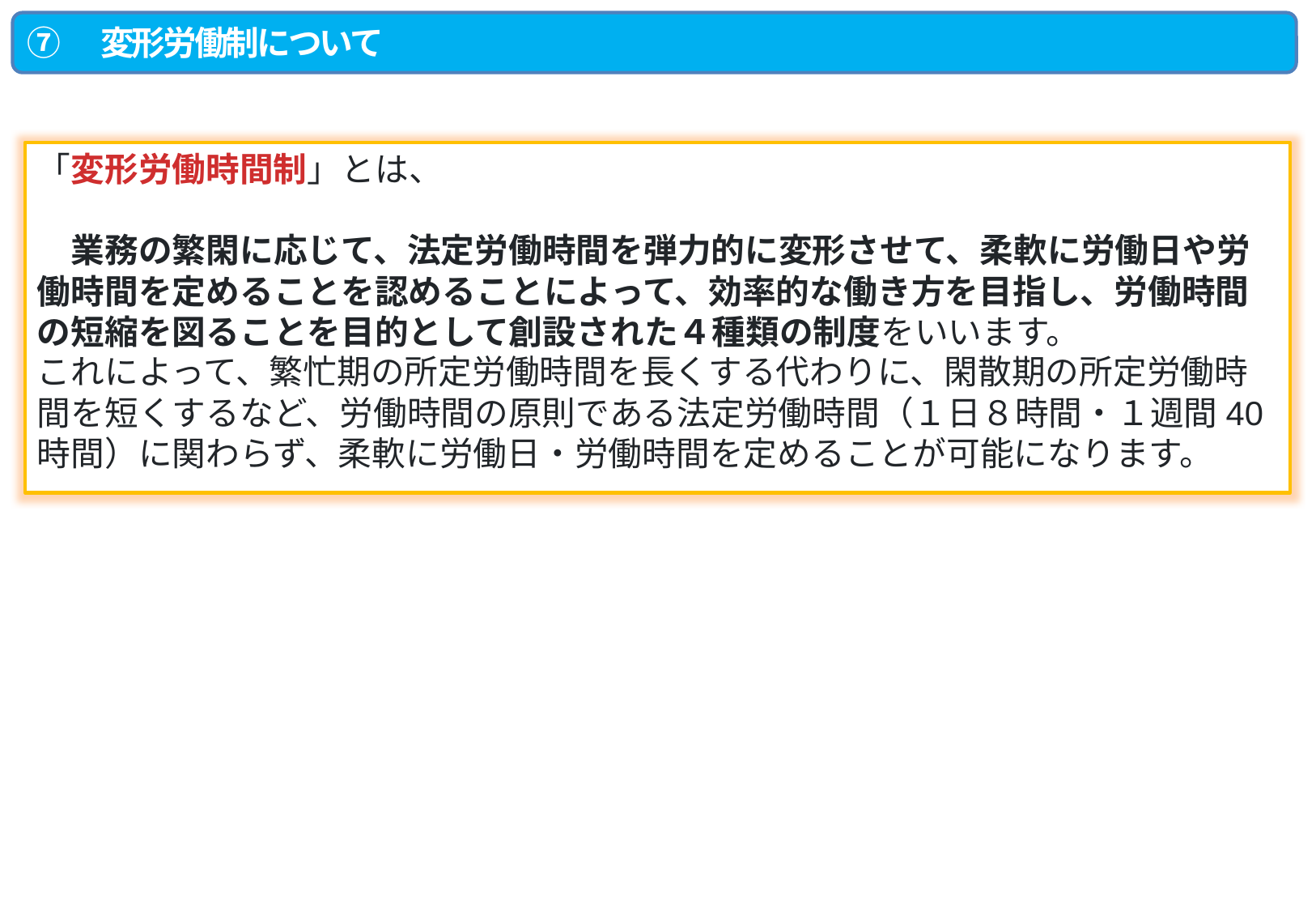

⑦　変形労働制について
「変形労働時間制」とは、

　業務の繁閑に応じて、法定労働時間を弾力的に変形させて、柔軟に労働日や労働時間を定めることを認めることによって、効率的な働き方を目指し、労働時間の短縮を図ることを目的として創設された４種類の制度をいいます。
これによって、繁忙期の所定労働時間を長くする代わりに、閑散期の所定労働時間を短くするなど、労働時間の原則である法定労働時間（１日８時間・１週間40時間）に関わらず、柔軟に労働日・労働時間を定めることが可能になります。